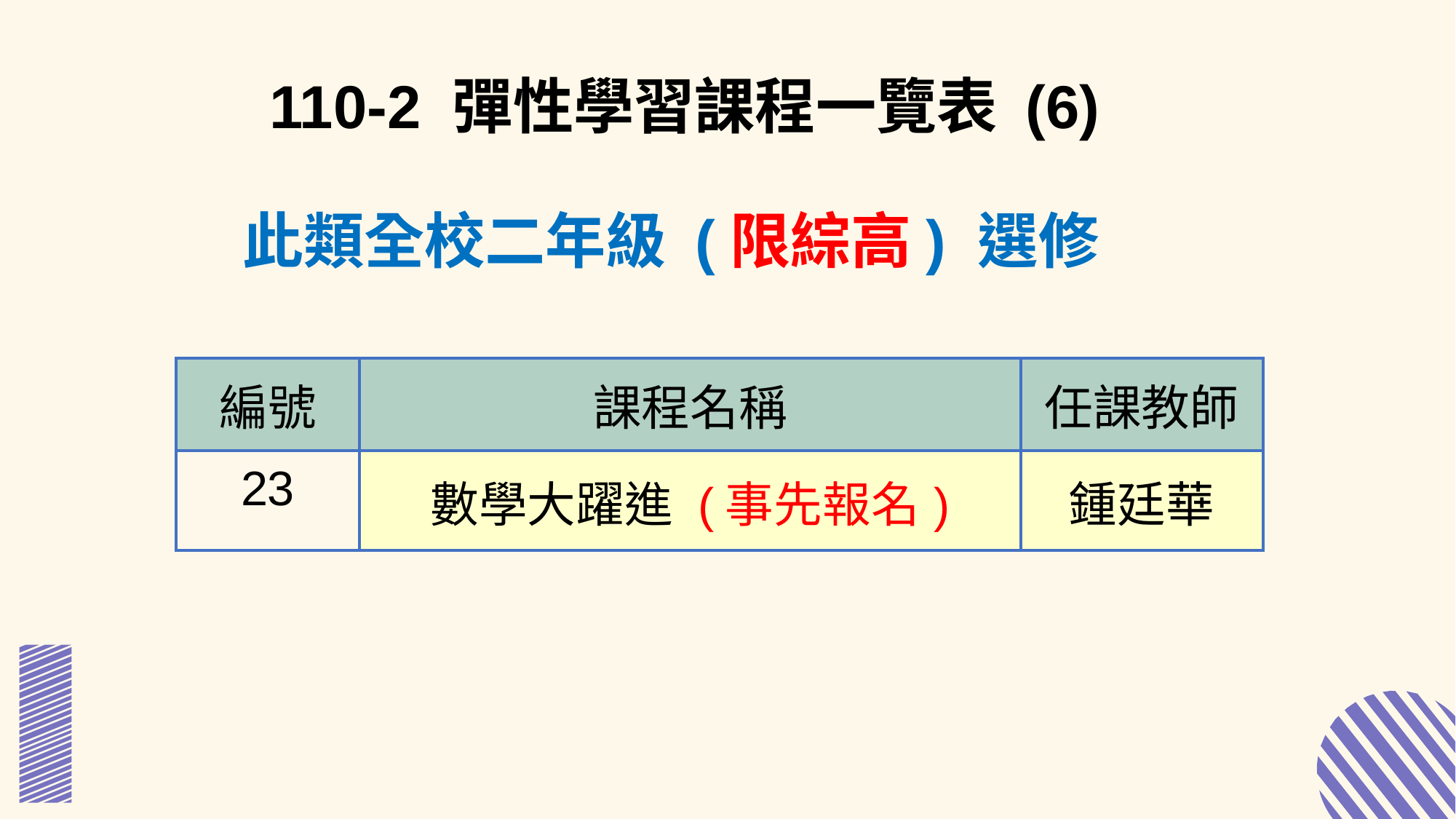

110-2 彈性學習課程一覽表 (6)
此類全校二年級 (限綜高) 選修

| 編號 | 課程名稱 | 任課教師 |
| --- | --- | --- |
| 23 | 數學大躍進 (事先報名) | 鍾廷華 |